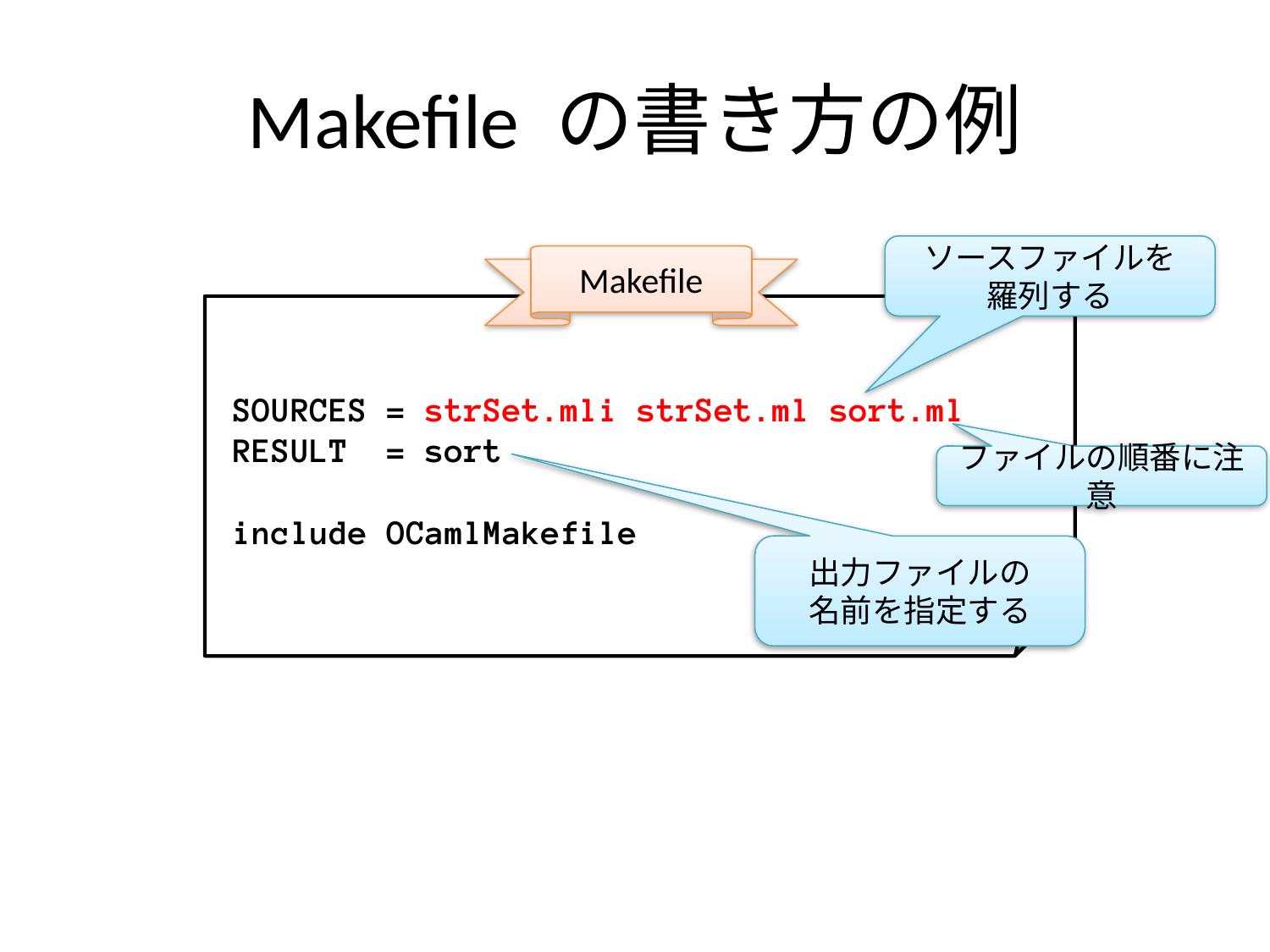

# Makefile の書き方の例

SOURCES = strSet.mli strSet.ml sort.ml
RESULT  = sort

include OCamlMakefile
ソースファイルを
羅列する
Makefile

ファイルの順番に注意
出力ファイルの
名前を指定する